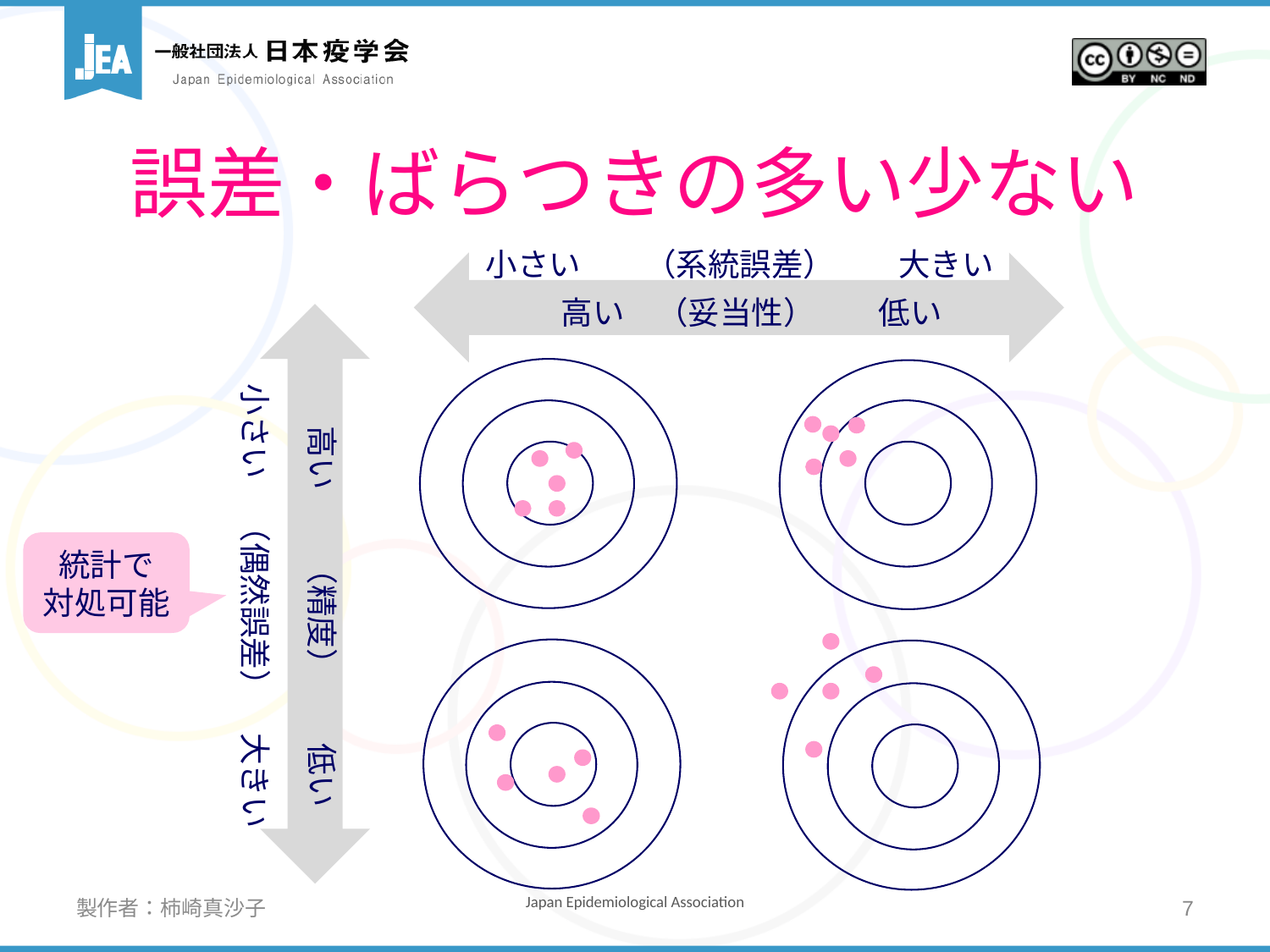

# 誤差・ばらつきの多い少ない
小さい　　（系統誤差）　　大きい

高い　（妥当性）　　低い
小さい　（偶然誤差）　大きい
高い　　（精度）　　低い

統計で
対処可能
製作者：柿崎真沙子
7